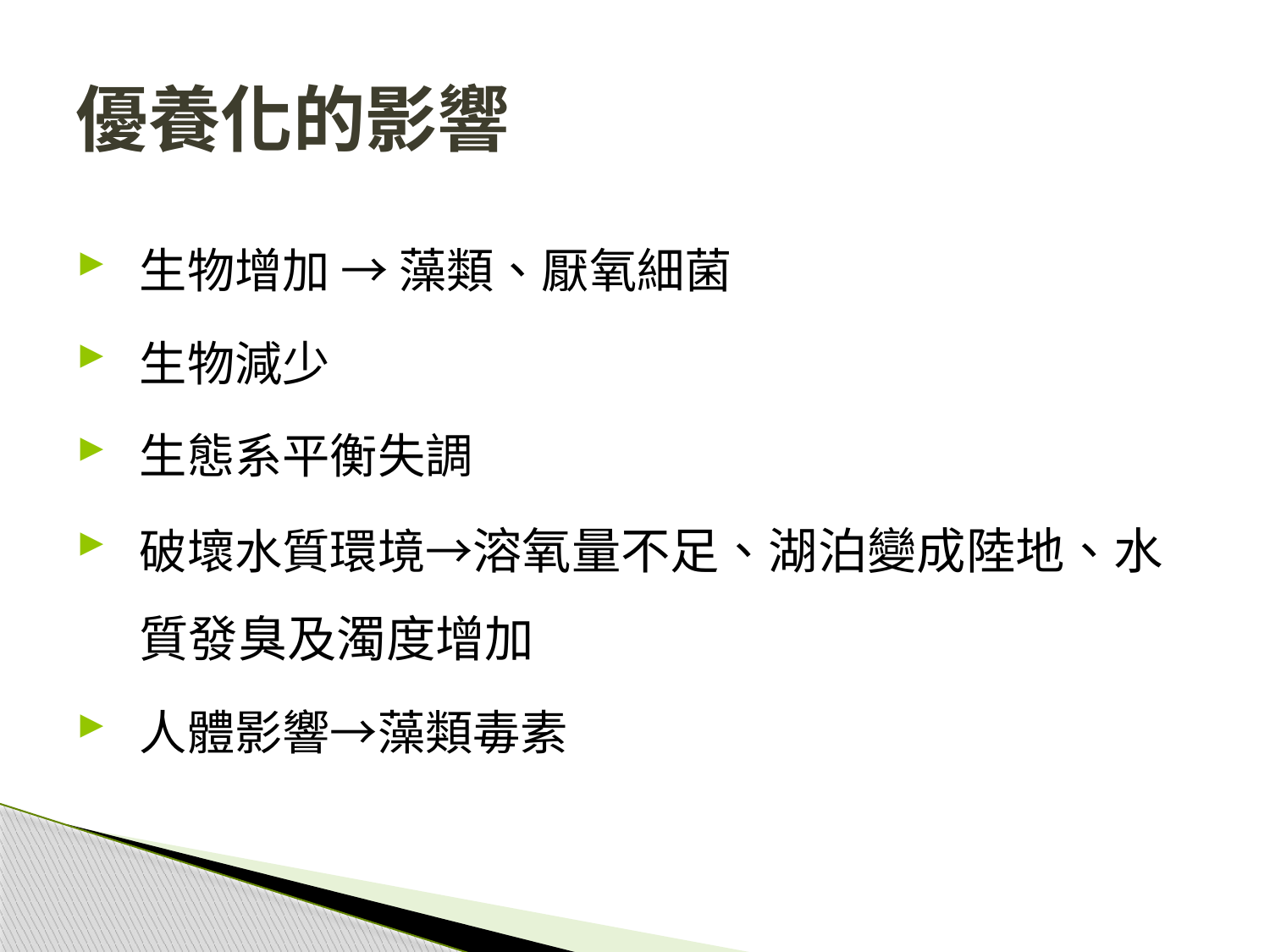

# 優養化的影響
生物增加 → 藻類、厭氧細菌
生物減少
生態系平衡失調
破壞水質環境→溶氧量不足、湖泊變成陸地、水質發臭及濁度增加
人體影響→藻類毒素